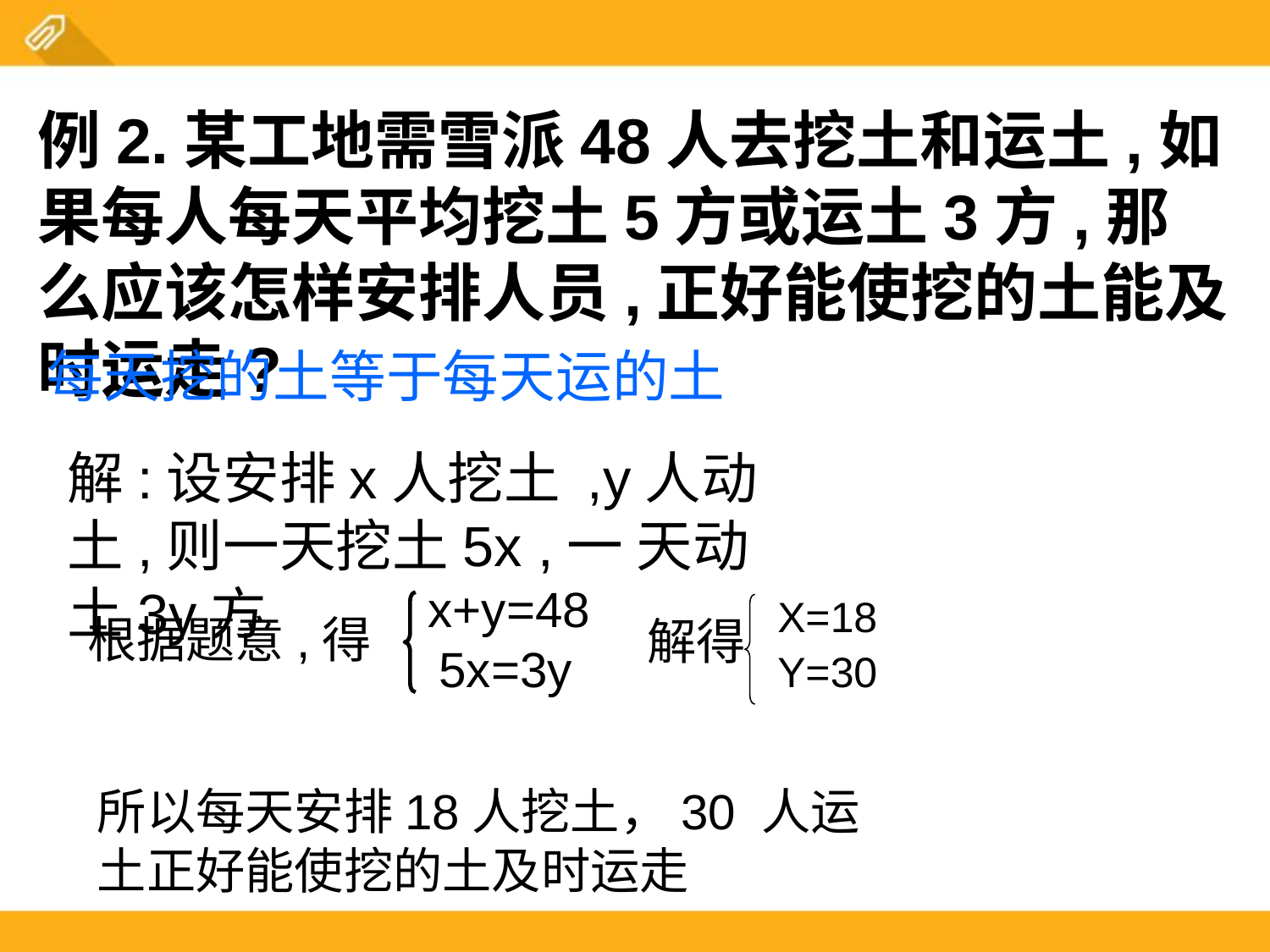

例2.某工地需雪派48人去挖土和运土,如果每人每天平均挖土5方或运土3方,那么应该怎样安排人员,正好能使挖的土能及时运走?
每天挖的土等于每天运的土
解:设安排x人挖土 ,y人动土,则一天挖土5x ,一 天动土3y方
x+y=48

根据题意,得
5x=3y
X=18

解得
Y=30
所以每天安排18人挖土，30 人运土正好能使挖的土及时运走